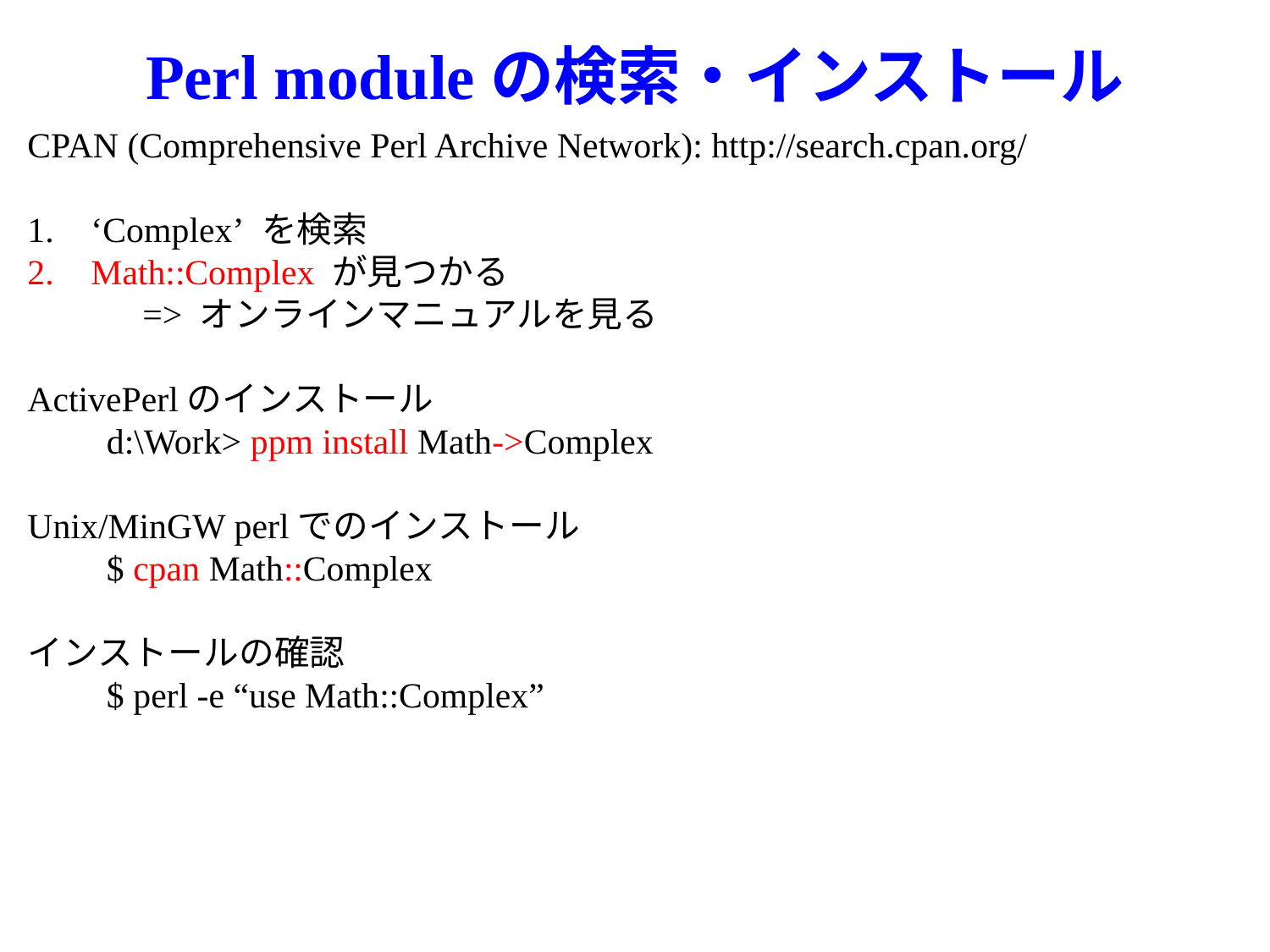

# Perl moduleの検索・インストール
CPAN (Comprehensive Perl Archive Network): http://search.cpan.org/

‘Complex’ を検索
Math::Complex が見つかる
 　=> オンラインマニュアルを見る
ActivePerlのインストール
　　d:\Work> ppm install Math->Complex

Unix/MinGW perlでのインストール
　　$ cpan Math::Complex

インストールの確認
　　$ perl -e “use Math::Complex”